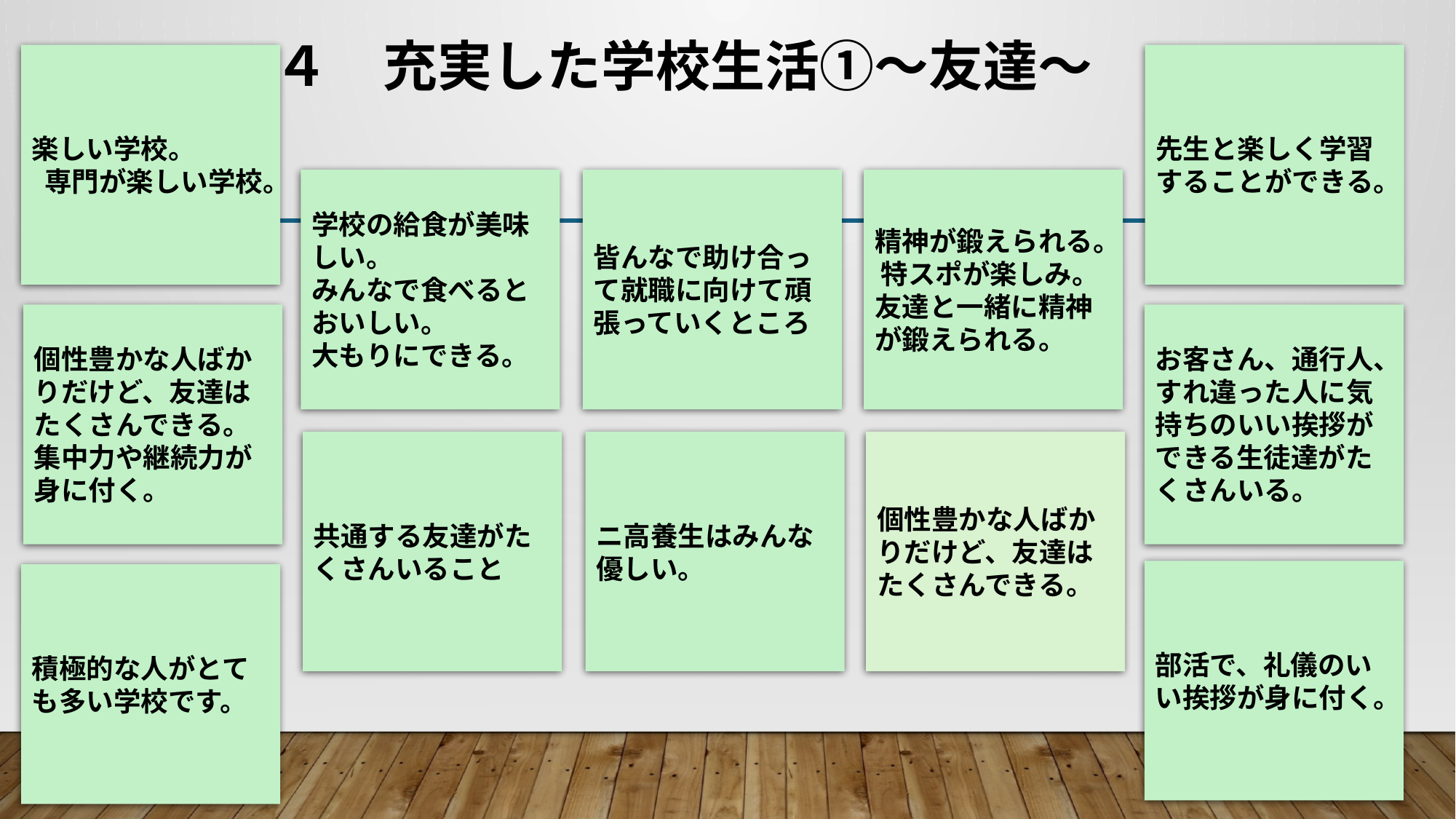

４　充実した学校生活①～友達～
楽しい学校。
 専門が楽しい学校。
先生と楽しく学習することができる。
学校の給食が美味しい。
みんなで食べるとおいしい。
大もりにできる。
皆んなで助け合って就職に向けて頑張っていくところ
精神が鍛えられる。 特スポが楽しみ。 友達と一緒に精神が鍛えられる。
個性豊かな人ばかりだけど、友達はたくさんできる。集中力や継続力が身に付く。
お客さん、通行人、すれ違った人に気持ちのいい挨拶ができる生徒達がたくさんいる。
共通する友達がたくさんいること
ニ高養生はみんな優しい。
個性豊かな人ばかりだけど、友達はたくさんできる。
部活で、礼儀のいい挨拶が身に付く。
積極的な人がとても多い学校です。